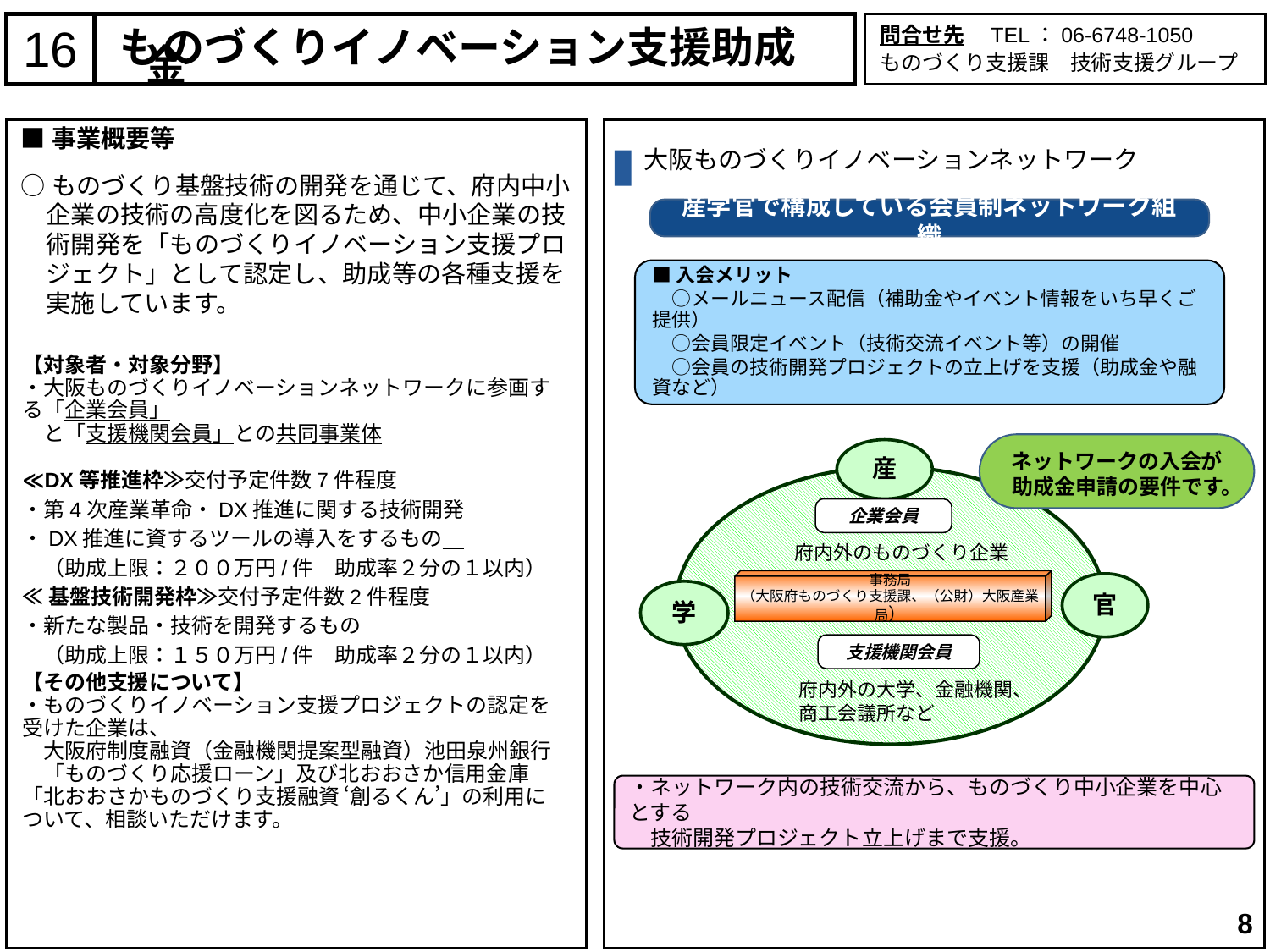

16
ものづくりイノベーション支援助成金
問合せ先　TEL：06-6748-1050
ものづくり支援課　技術支援グループ

■事業概要等
○ものづくり基盤技術の開発を通じて、府内中小企業の技術の高度化を図るため、中小企業の技術開発を「ものづくりイノベーション支援プロジェクト」として認定し、助成等の各種支援を実施しています。

大阪ものづくりイノベーションネットワーク

産学官で構成している会員制ネットワーク組織
■入会メリット
　○メールニュース配信（補助金やイベント情報をいち早くご提供）
　○会員限定イベント（技術交流イベント等）の開催
　○会員の技術開発プロジェクトの立上げを支援（助成金や融資など）
【対象者・対象分野】
・大阪ものづくりイノベーションネットワークに参画する「企業会員」
　と「支援機関会員」との共同事業体

≪DX等推進枠≫交付予定件数7件程度
・第4次産業革命・DX推進に関する技術開発
・DX推進に資するツールの導入をするもの
　（助成上限：２００万円/件　助成率２分の１以内）
≪基盤技術開発枠≫交付予定件数2件程度
・新たな製品・技術を開発するもの
　（助成上限：１５０万円/件　助成率２分の１以内）

ネットワークの入会が助成金申請の要件です。
産

企業会員
府内外のものづくり企業
事務局
（大阪府ものづくり支援課、（公財）大阪産業局）
官
学
支援機関会員
府内外の大学、金融機関、
商工会議所など
【その他支援について】
・ものづくりイノベーション支援プロジェクトの認定を受けた企業は、
　大阪府制度融資（金融機関提案型融資）池田泉州銀行
　「ものづくり応援ローン」及び北おおさか信用金庫「北おおさかものづくり支援融資 ‘創るくん’」の利用について、相談いただけます。
・ネットワーク内の技術交流から、ものづくり中小企業を中心とする
　技術開発プロジェクト立上げまで支援。
8